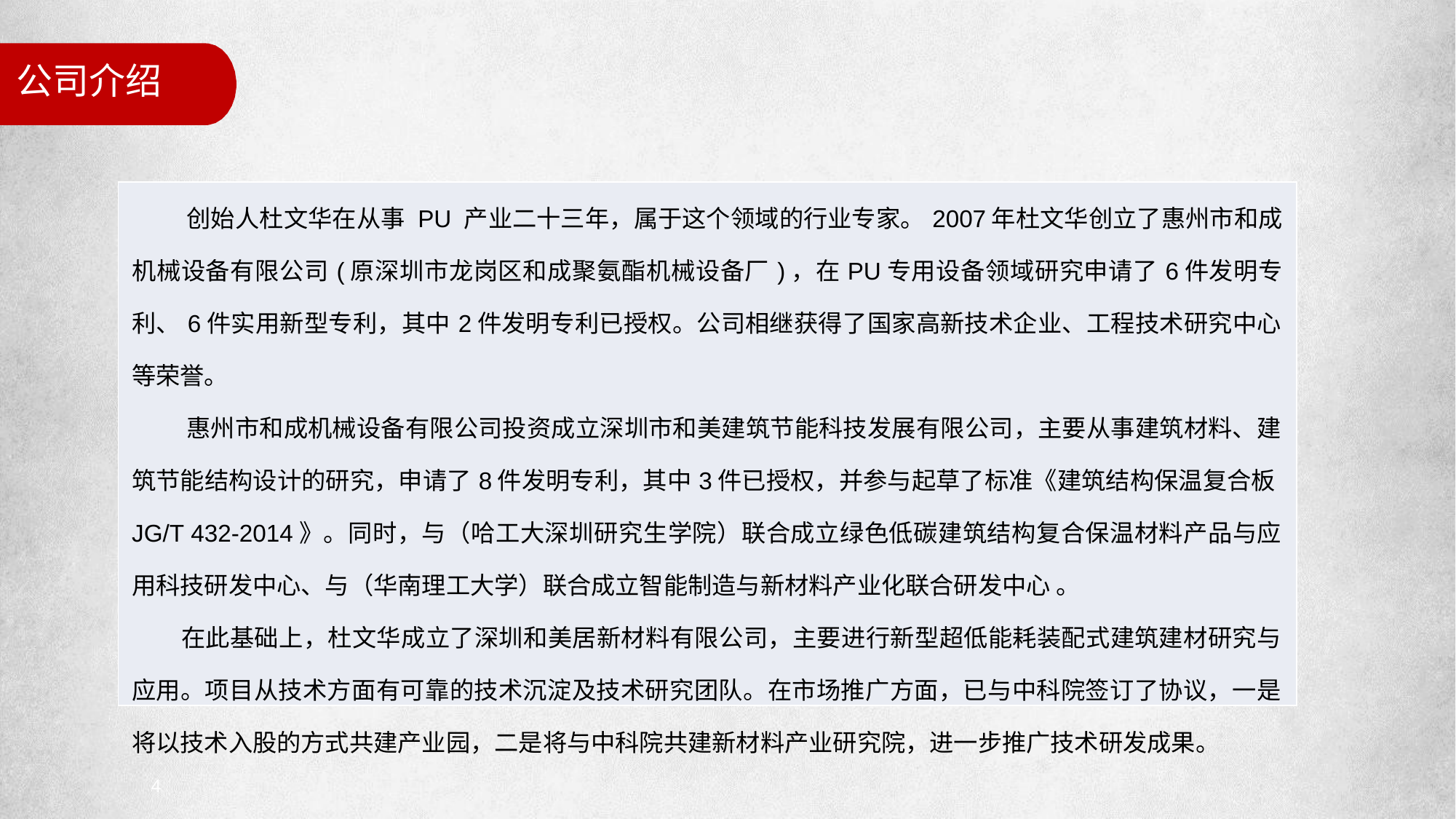

公司介绍
| 创始人杜文华在从事 PU 产业二十三年，属于这个领域的行业专家。2007年杜文华创立了惠州市和成机械设备有限公司(原深圳市龙岗区和成聚氨酯机械设备厂)，在PU专用设备领域研究申请了6件发明专利、6件实用新型专利，其中2件发明专利已授权。公司相继获得了国家高新技术企业、工程技术研究中心等荣誉。 惠州市和成机械设备有限公司投资成立深圳市和美建筑节能科技发展有限公司，主要从事建筑材料、建筑节能结构设计的研究，申请了8件发明专利，其中3件已授权，并参与起草了标准《建筑结构保温复合板JG/T 432-2014》。同时，与（哈工大深圳研究生学院）联合成立绿色低碳建筑结构复合保温材料产品与应用科技研发中心、与（华南理工大学）联合成立智能制造与新材料产业化联合研发中心 。 在此基础上，杜文华成立了深圳和美居新材料有限公司，主要进行新型超低能耗装配式建筑建材研究与应用。项目从技术方面有可靠的技术沉淀及技术研究团队。在市场推广方面，已与中科院签订了协议，一是将以技术入股的方式共建产业园，二是将与中科院共建新材料产业研究院，进一步推广技术研发成果。 |
| --- |
4